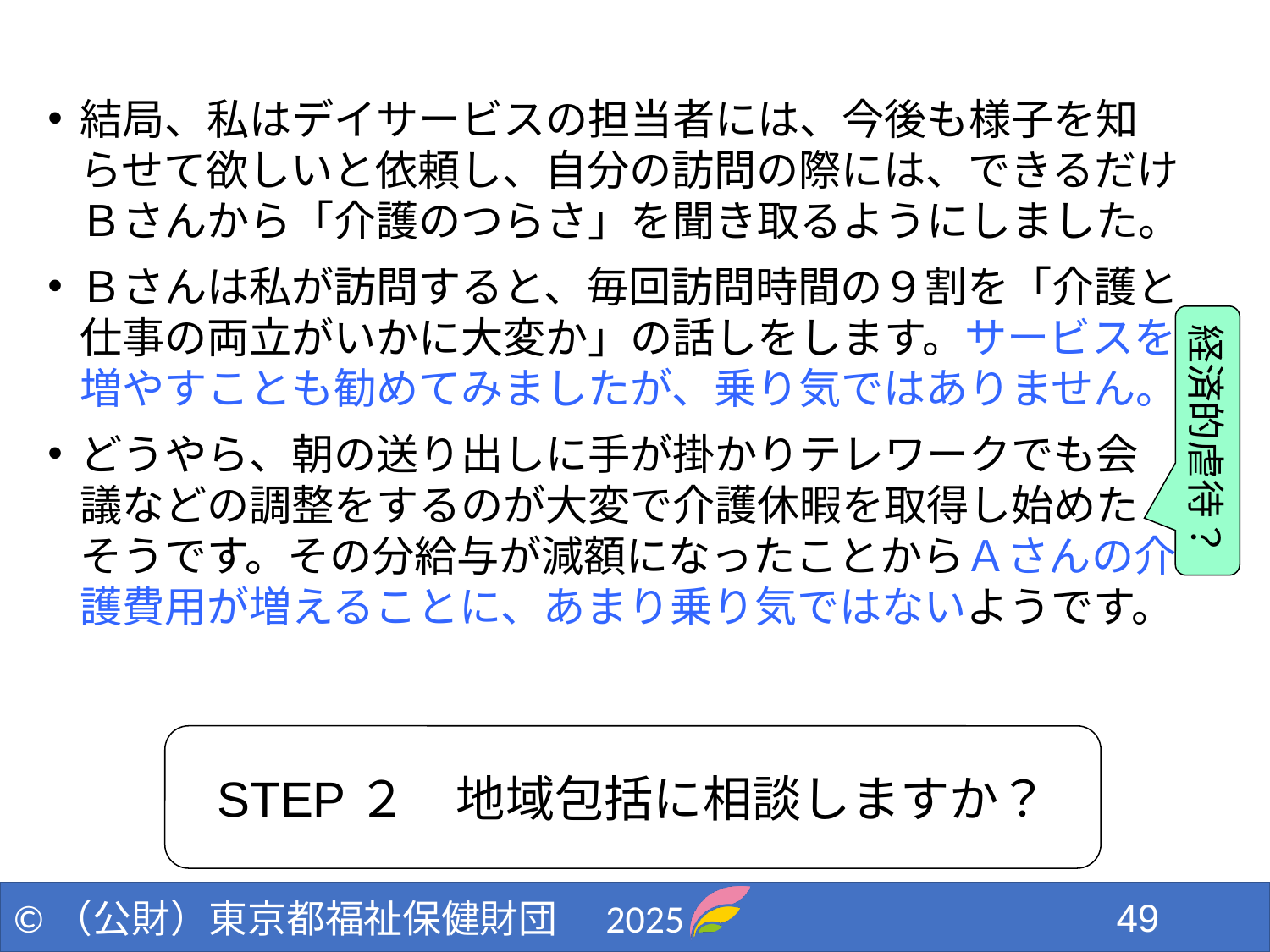

結局、私はデイサービスの担当者には、今後も様子を知らせて欲しいと依頼し、自分の訪問の際には、できるだけＢさんから「介護のつらさ」を聞き取るようにしました。
Ｂさんは私が訪問すると、毎回訪問時間の９割を「介護と仕事の両立がいかに大変か」の話しをします。サービスを増やすことも勧めてみましたが、乗り気ではありません。
どうやら、朝の送り出しに手が掛かりテレワークでも会議などの調整をするのが大変で介護休暇を取得し始めたそうです。その分給与が減額になったことからＡさんの介護費用が増えることに、あまり乗り気ではないようです。
経済的虐待？
STEP２　地域包括に相談しますか？